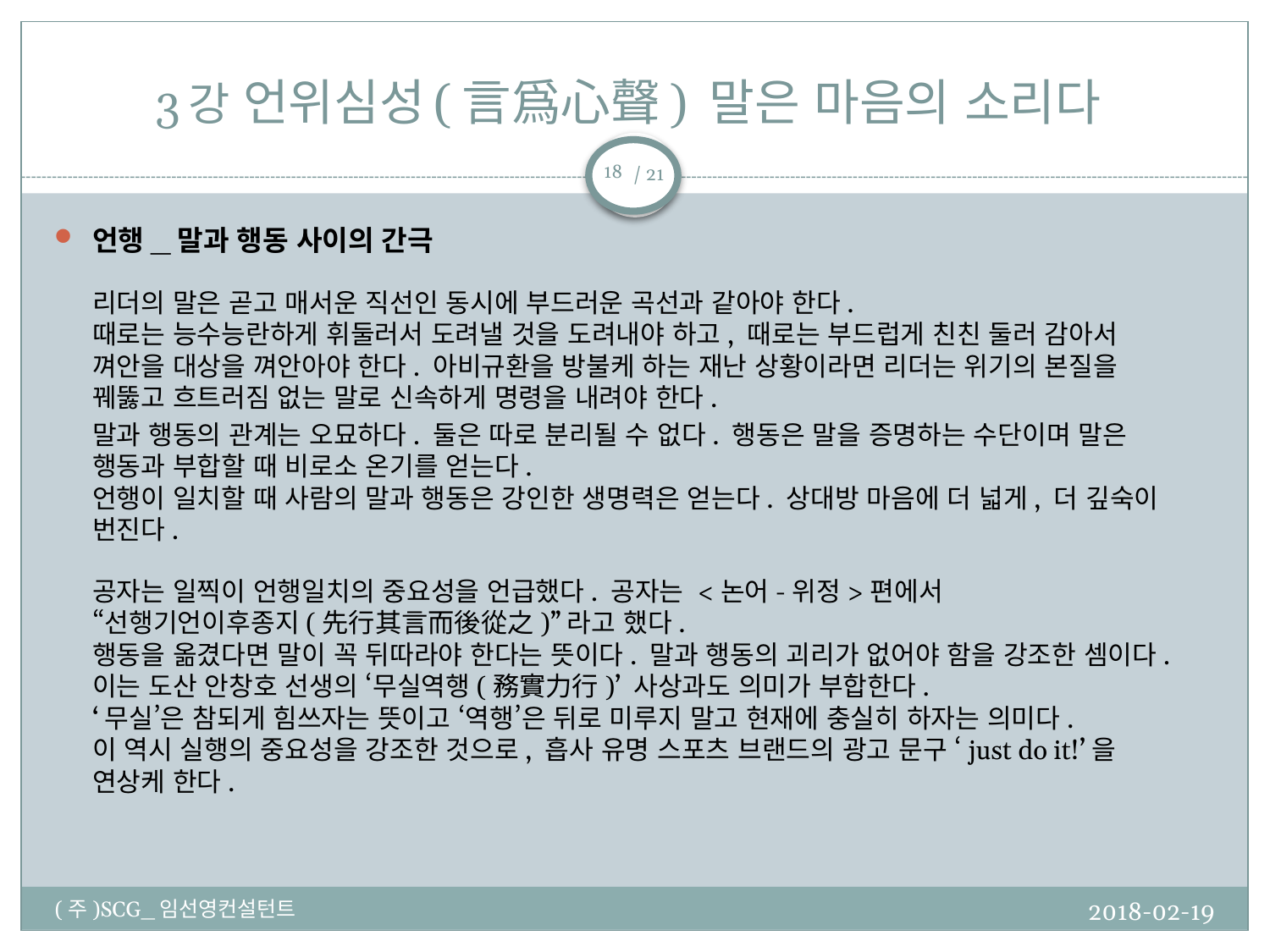

# 3강 언위심성(言爲心聲) 말은 마음의 소리다
18
언행_말과 행동 사이의 간극

리더의 말은 곧고 매서운 직선인 동시에 부드러운 곡선과 같아야 한다.
때로는 능수능란하게 휘둘러서 도려낼 것을 도려내야 하고, 때로는 부드럽게 친친 둘러 감아서
껴안을 대상을 껴안아야 한다. 아비규환을 방불케 하는 재난 상황이라면 리더는 위기의 본질을
꿰뚫고 흐트러짐 없는 말로 신속하게 명령을 내려야 한다.
말과 행동의 관계는 오묘하다. 둘은 따로 분리될 수 없다. 행동은 말을 증명하는 수단이며 말은
행동과 부합할 때 비로소 온기를 얻는다.
언행이 일치할 때 사람의 말과 행동은 강인한 생명력은 얻는다. 상대방 마음에 더 넓게, 더 깊숙이 번진다.

공자는 일찍이 언행일치의 중요성을 언급했다. 공자는 <논어-위정>편에서
“선행기언이후종지(先行其言而後從之)”라고 했다.
행동을 옮겼다면 말이 꼭 뒤따라야 한다는 뜻이다. 말과 행동의 괴리가 없어야 함을 강조한 셈이다. 이는 도산 안창호 선생의 ‘무실역행(務實力行)’ 사상과도 의미가 부합한다.
‘무실’은 참되게 힘쓰자는 뜻이고 ‘역행’은 뒤로 미루지 말고 현재에 충실히 하자는 의미다.
이 역시 실행의 중요성을 강조한 것으로, 흡사 유명 스포츠 브랜드의 광고 문구 ‘just do it!’을
연상케 한다.
2018-02-19
(주)SCG_임선영컨설턴트